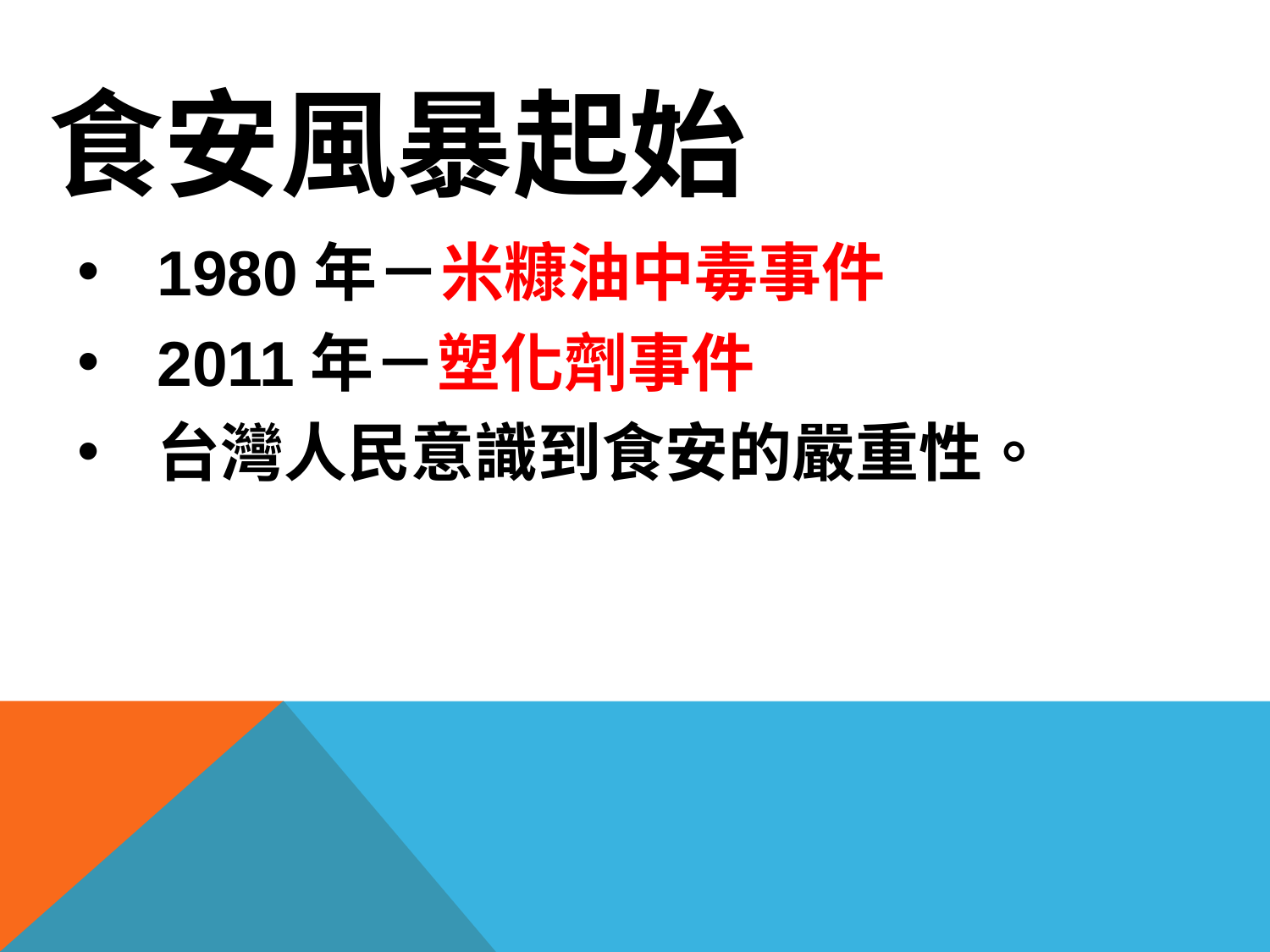

# 食安風暴起始
1980年－米糠油中毒事件
2011年－塑化劑事件
台灣人民意識到食安的嚴重性。